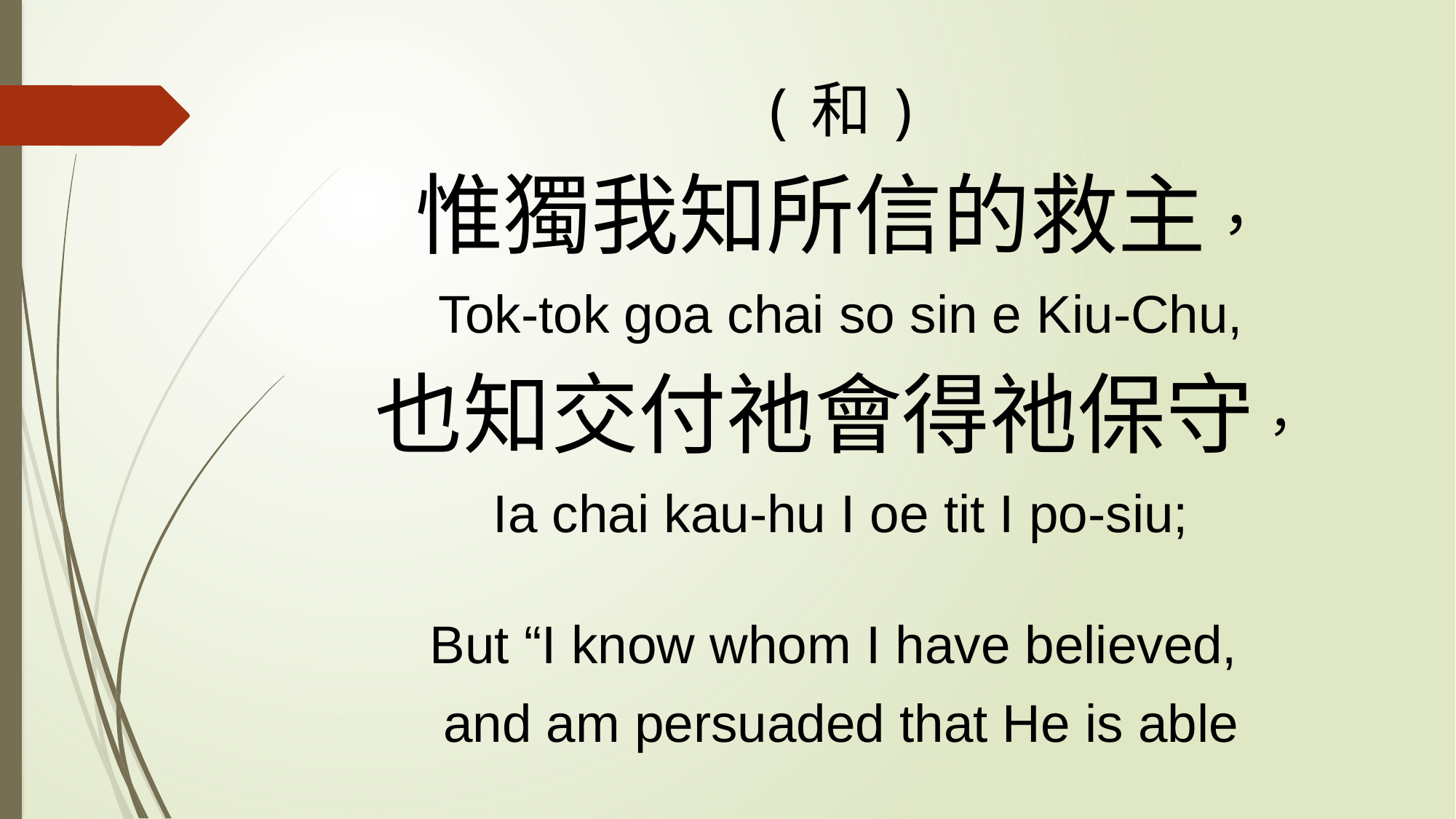

(和)
惟獨我知所信的救主，
Tok-tok goa chai so sin e Kiu-Chu,
也知交付祂會得祂保守，
Ia chai kau-hu I oe tit I po-siu;

But “I know whom I have believed,
and am persuaded that He is able